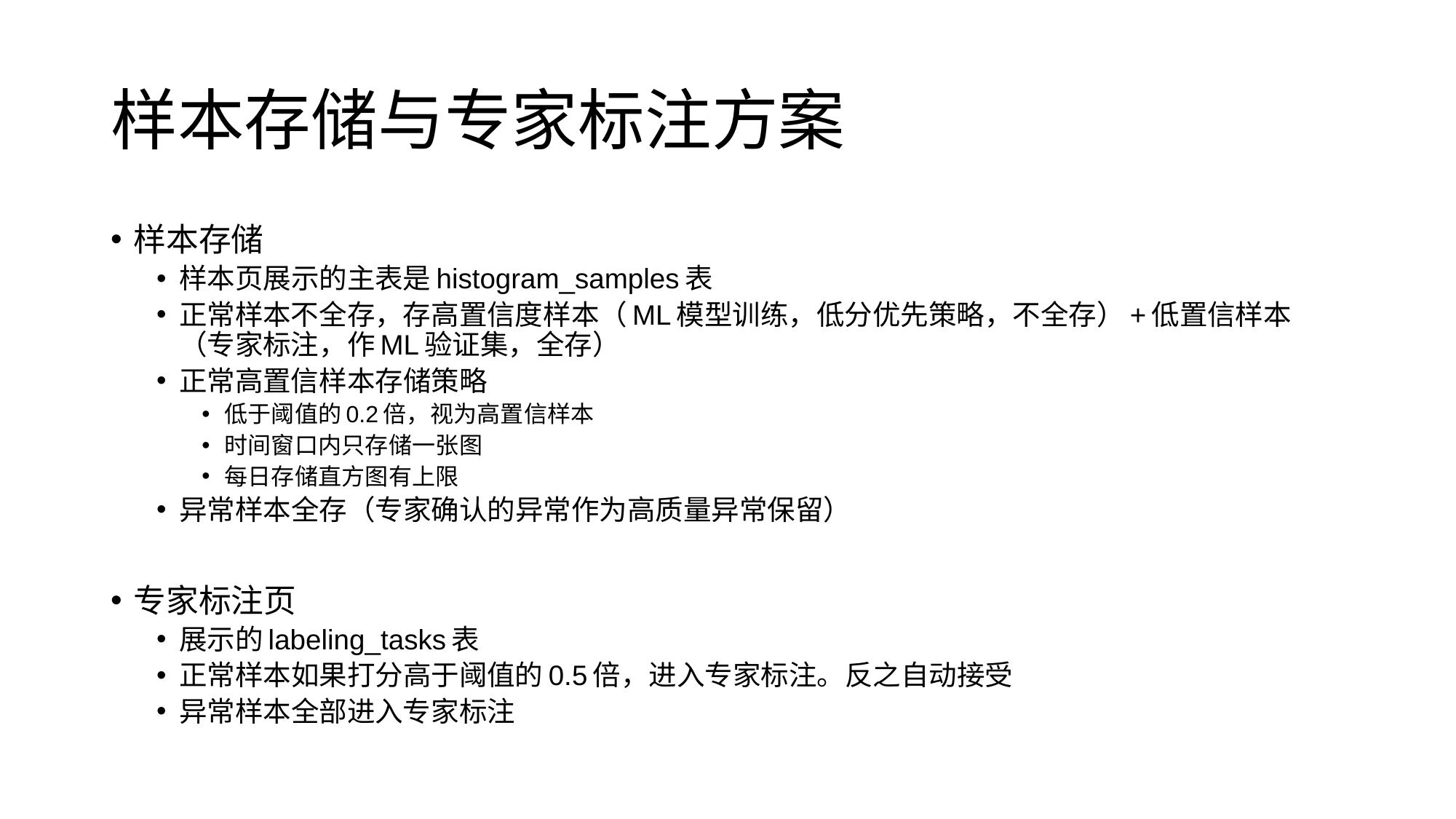

# 样本存储与专家标注方案
样本存储
样本页展示的主表是histogram_samples表
正常样本不全存，存高置信度样本（ML模型训练，低分优先策略，不全存）+低置信样本（专家标注，作ML验证集，全存）
正常高置信样本存储策略
低于阈值的0.2倍，视为高置信样本
时间窗口内只存储一张图
每日存储直方图有上限
异常样本全存（专家确认的异常作为高质量异常保留）

专家标注页
展示的labeling_tasks表
正常样本如果打分高于阈值的0.5倍，进入专家标注。反之自动接受
异常样本全部进入专家标注